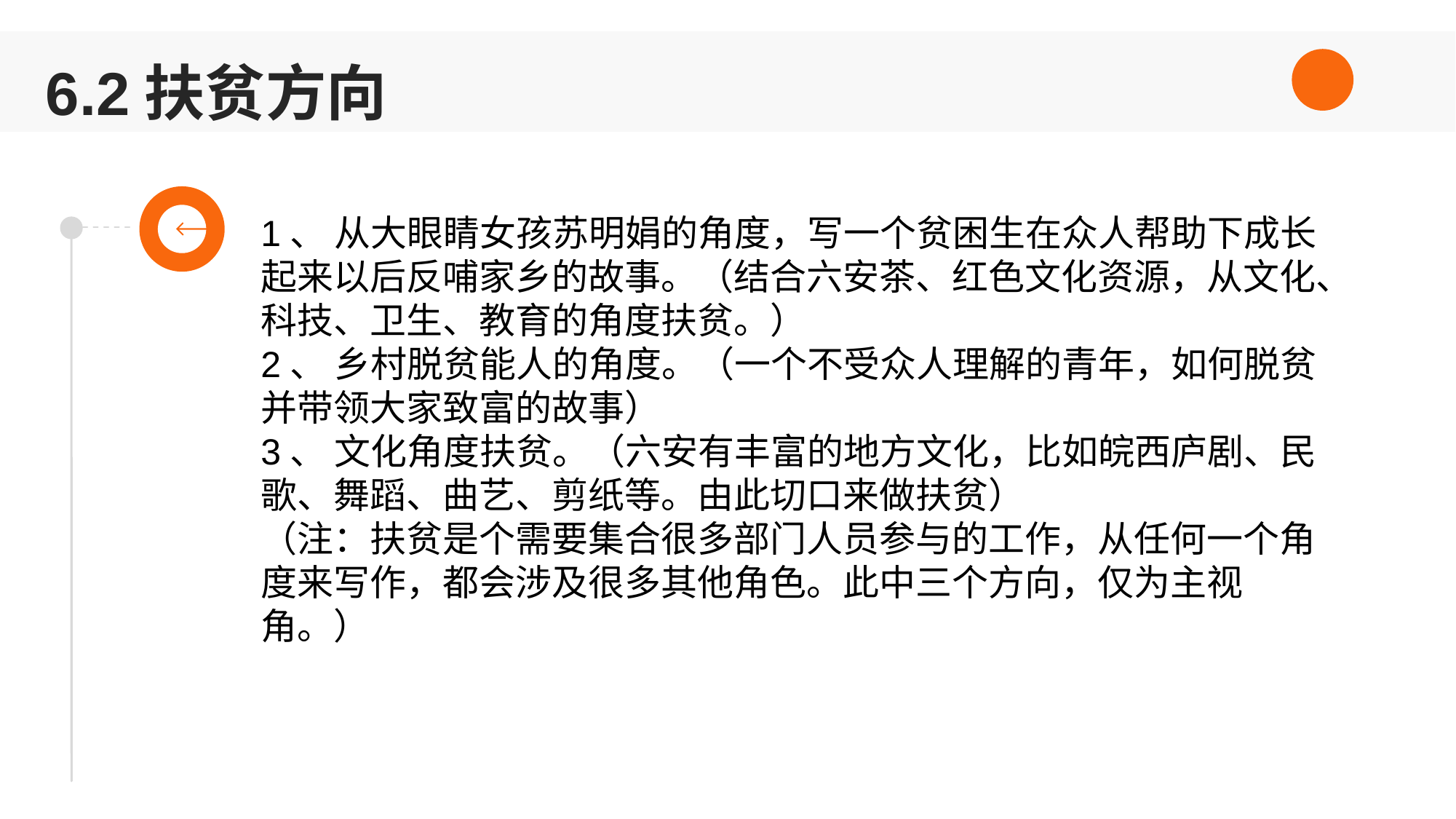

6.2扶贫方向

1、 从大眼睛女孩苏明娟的角度，写一个贫困生在众人帮助下成长起来以后反哺家乡的故事。（结合六安茶、红色文化资源，从文化、科技、卫生、教育的角度扶贫。）
2、 乡村脱贫能人的角度。（一个不受众人理解的青年，如何脱贫并带领大家致富的故事）
3、 文化角度扶贫。（六安有丰富的地方文化，比如皖西庐剧、民歌、舞蹈、曲艺、剪纸等。由此切口来做扶贫）
（注：扶贫是个需要集合很多部门人员参与的工作，从任何一个角度来写作，都会涉及很多其他角色。此中三个方向，仅为主视角。）